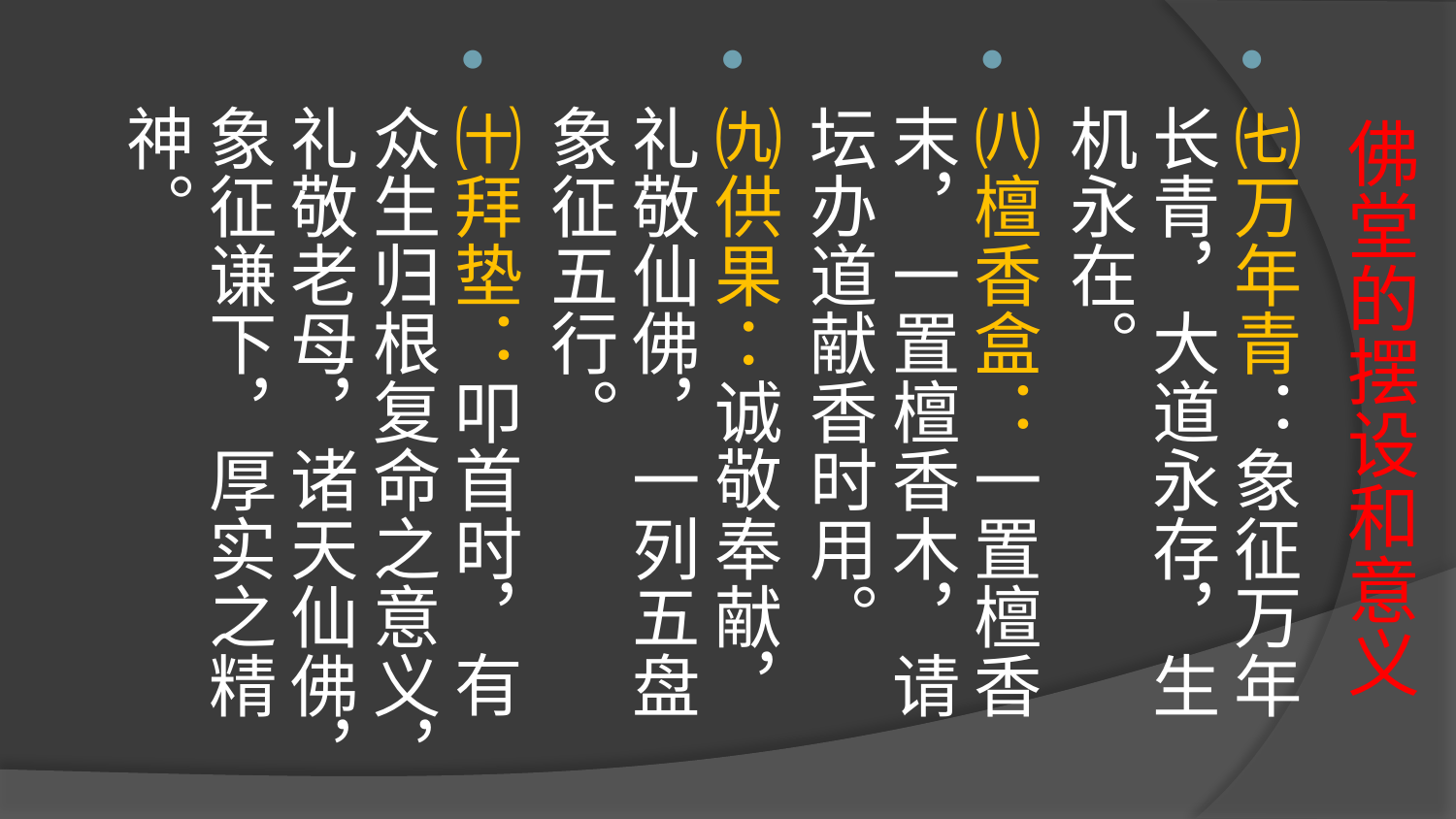

# 佛堂的摆设和意义
㈦万年青：象征万年长青，大道永存，生机永在。
㈧檀香盒：一置檀香末，一置檀香木，请坛办道献香时用。
㈨供果：诚敬奉献，礼敬仙佛，一列五盘象征五行。
㈩拜垫：叩首时，有众生归根复命之意义，礼敬老母，诸天仙佛，象征谦下，厚实之精神。